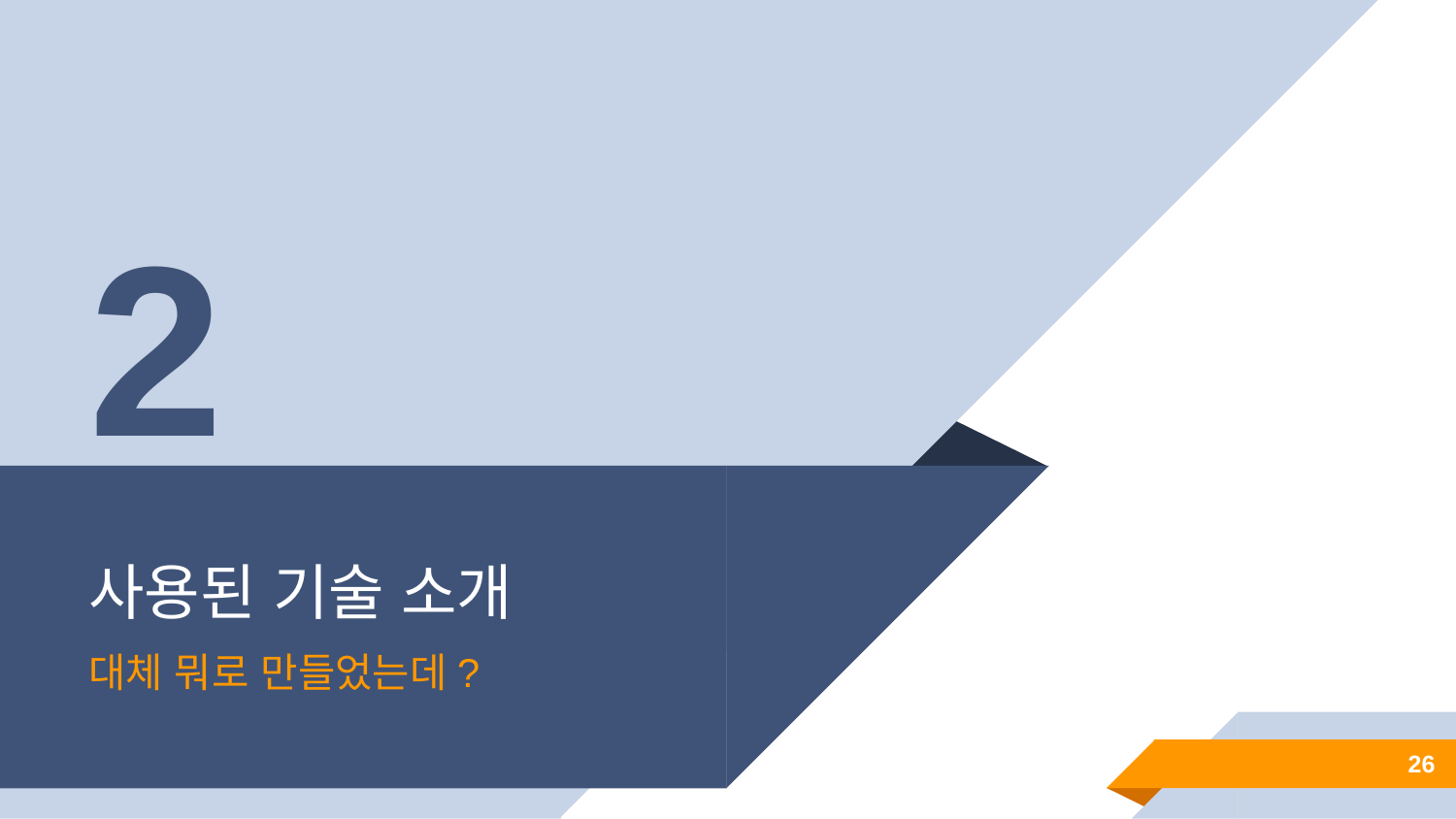

2
# 사용된 기술 소개
대체 뭐로 만들었는데?
26